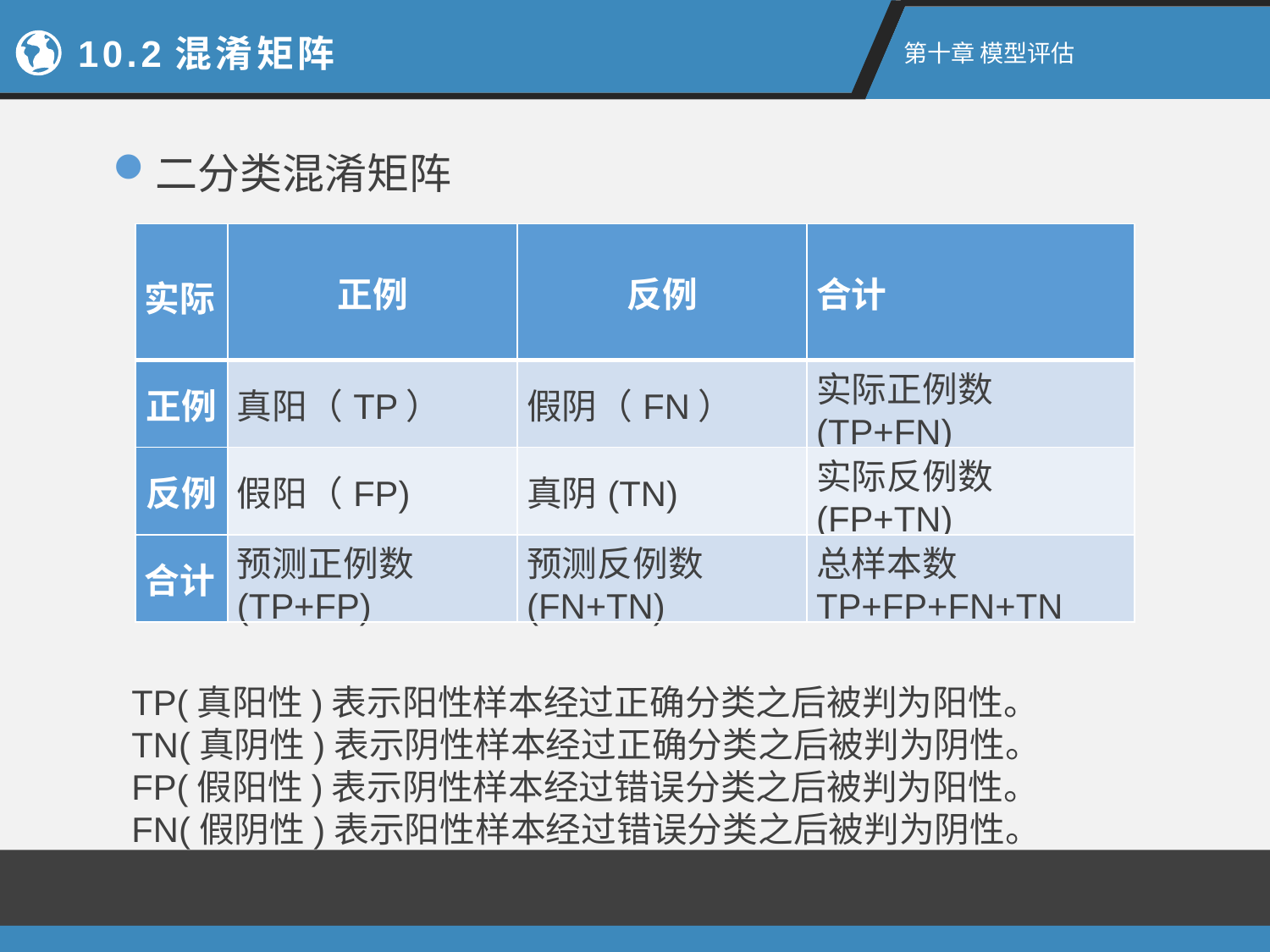

10.2混淆矩阵

第十章 模型评估
二分类混淆矩阵
| 实际 | 正例 | 反例 | 合计 |
| --- | --- | --- | --- |
| 正例 | 真阳（TP） | 假阴（FN） | 实际正例数(TP+FN) |
| 反例 | 假阳（FP) | 真阴(TN) | 实际反例数(FP+TN) |
| 合计 | 预测正例数(TP+FP) | 预测反例数(FN+TN) | 总样本数TP+FP+FN+TN |

TP(真阳性)表示阳性样本经过正确分类之后被判为阳性。
TN(真阴性)表示阴性样本经过正确分类之后被判为阴性。
FP(假阳性)表示阴性样本经过错误分类之后被判为阳性。
FN(假阴性)表示阳性样本经过错误分类之后被判为阴性。